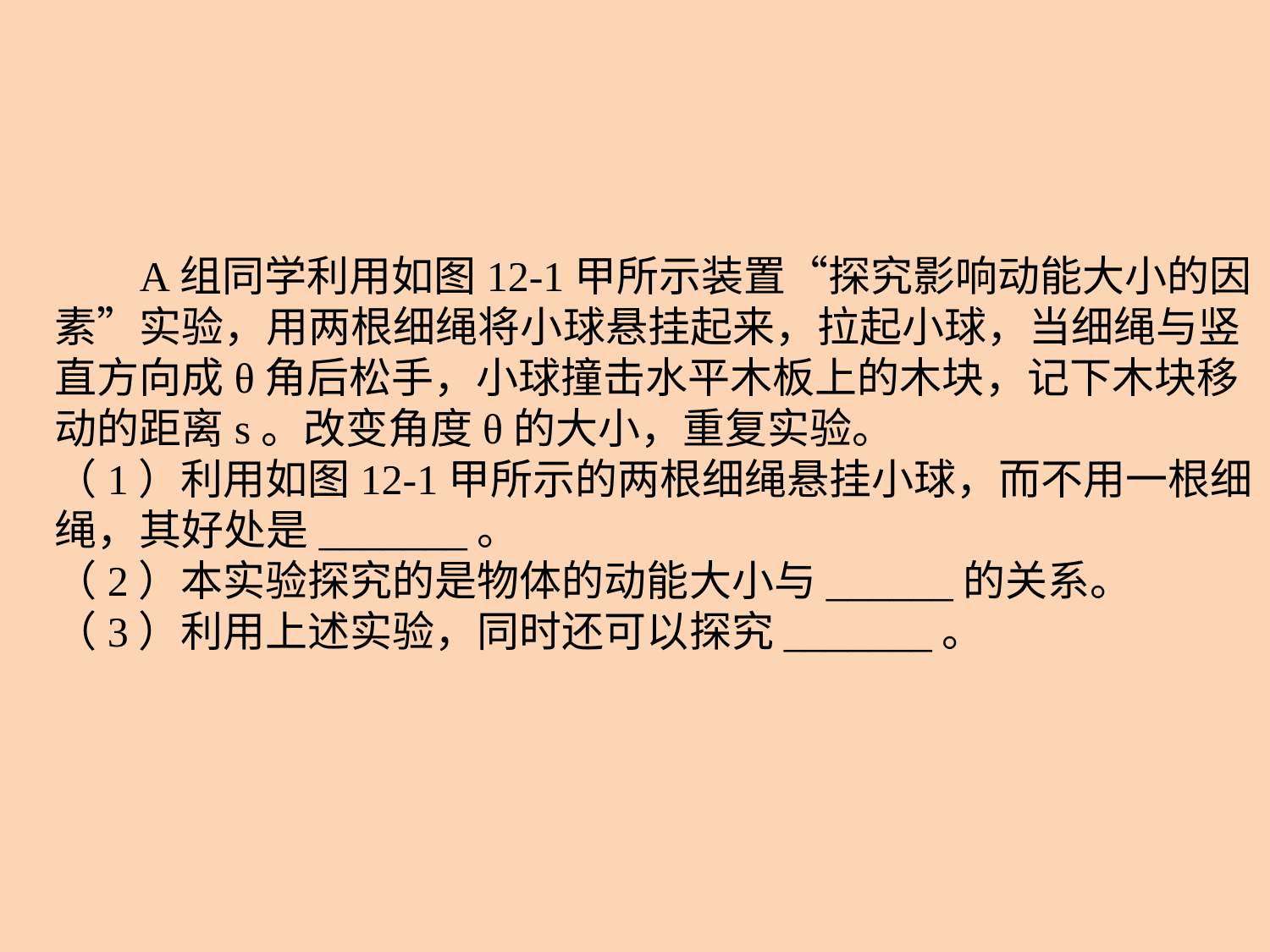

A组同学利用如图12-1甲所示装置“探究影响动能大小的因素”实验，用两根细绳将小球悬挂起来，拉起小球，当细绳与竖直方向成θ角后松手，小球撞击水平木板上的木块，记下木块移动的距离s。改变角度θ的大小，重复实验。
（1）利用如图12-1甲所示的两根细绳悬挂小球，而不用一根细绳，其好处是_______。
（2）本实验探究的是物体的动能大小与______的关系。
（3）利用上述实验，同时还可以探究_______。